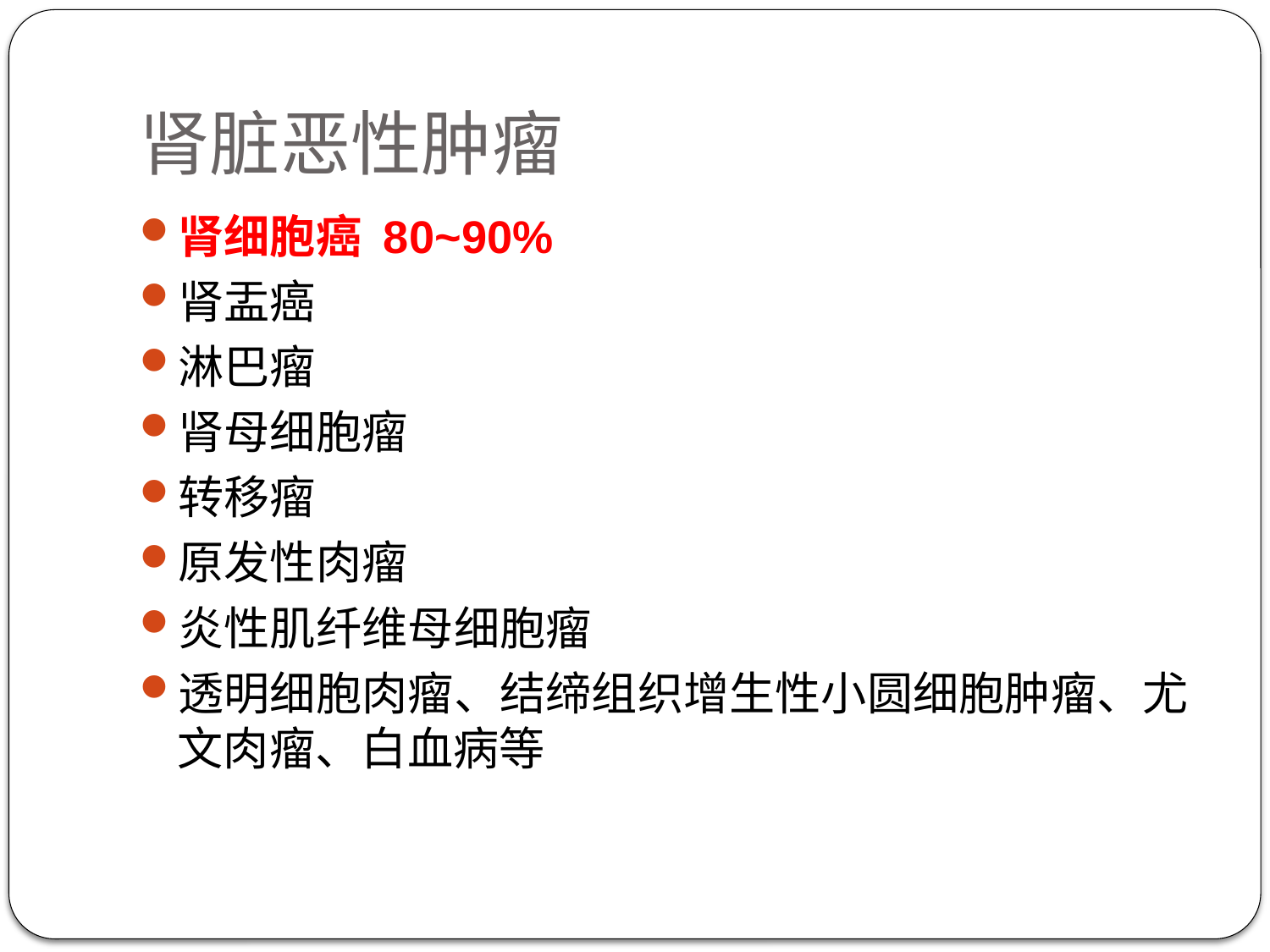

# 肾脏恶性肿瘤
肾细胞癌 80~90%
肾盂癌
淋巴瘤
肾母细胞瘤
转移瘤
原发性肉瘤
炎性肌纤维母细胞瘤
透明细胞肉瘤、结缔组织增生性小圆细胞肿瘤、尤文肉瘤、白血病等